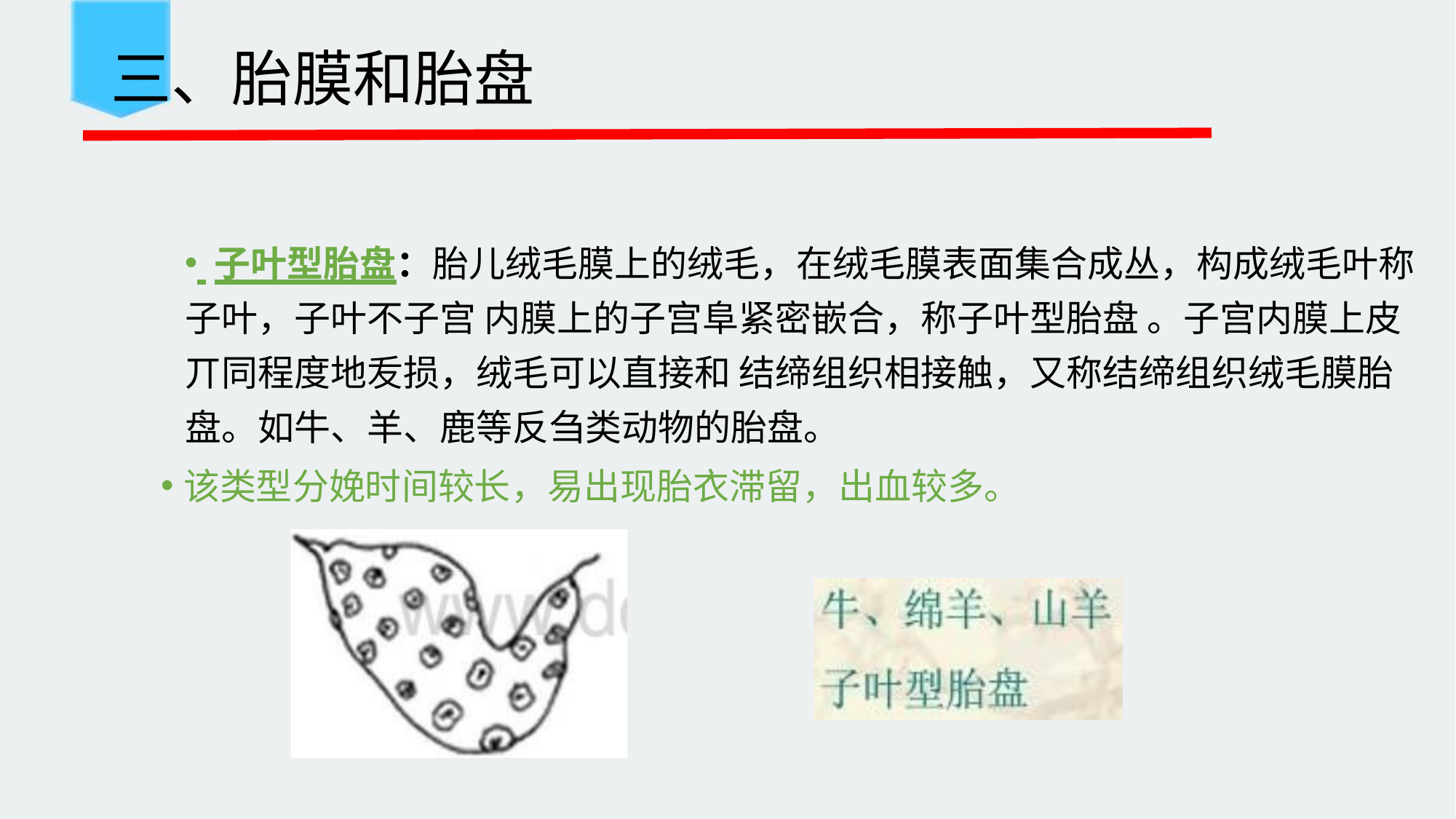

三、胎膜和胎盘
 子叶型胎盘：胎儿绒毛膜上的绒毛，在绒毛膜表面集合成丛，构成绒毛叶称子叶，子叶不子宫 内膜上的子宫阜紧密嵌合，称子叶型胎盘 。子宫内膜上皮丌同程度地叐损，绒毛可以直接和 结缔组织相接触，又称结缔组织绒毛膜胎盘。如牛、羊、鹿等反刍类动物的胎盘。
该类型分娩时间较长，易出现胎衣滞留，出血较多。